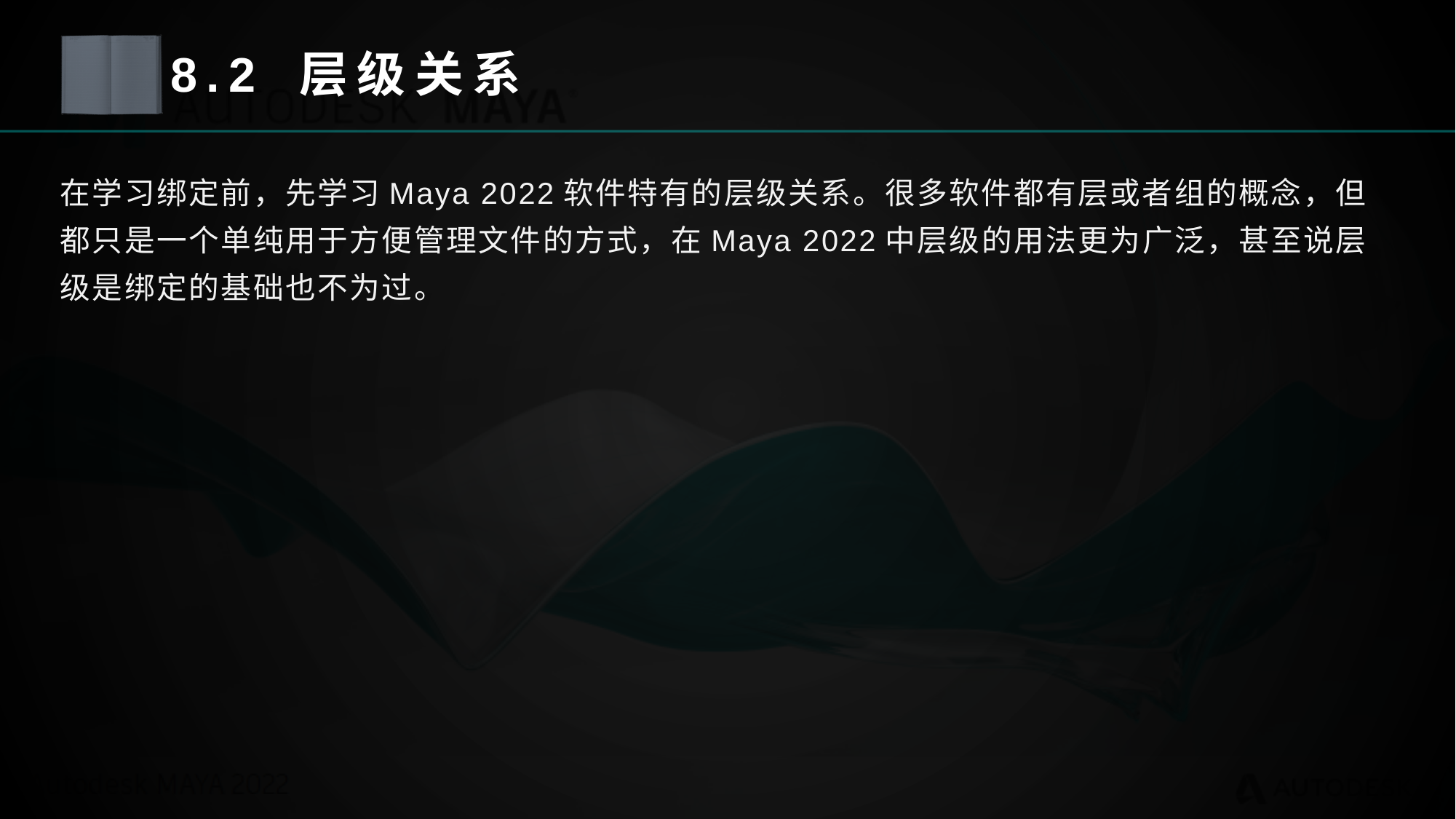

8.2 层级关系
在学习绑定前，先学习Maya 2022软件特有的层级关系。很多软件都有层或者组的概念，但都只是一个单纯用于方便管理文件的方式，在Maya 2022中层级的用法更为广泛，甚至说层级是绑定的基础也不为过。